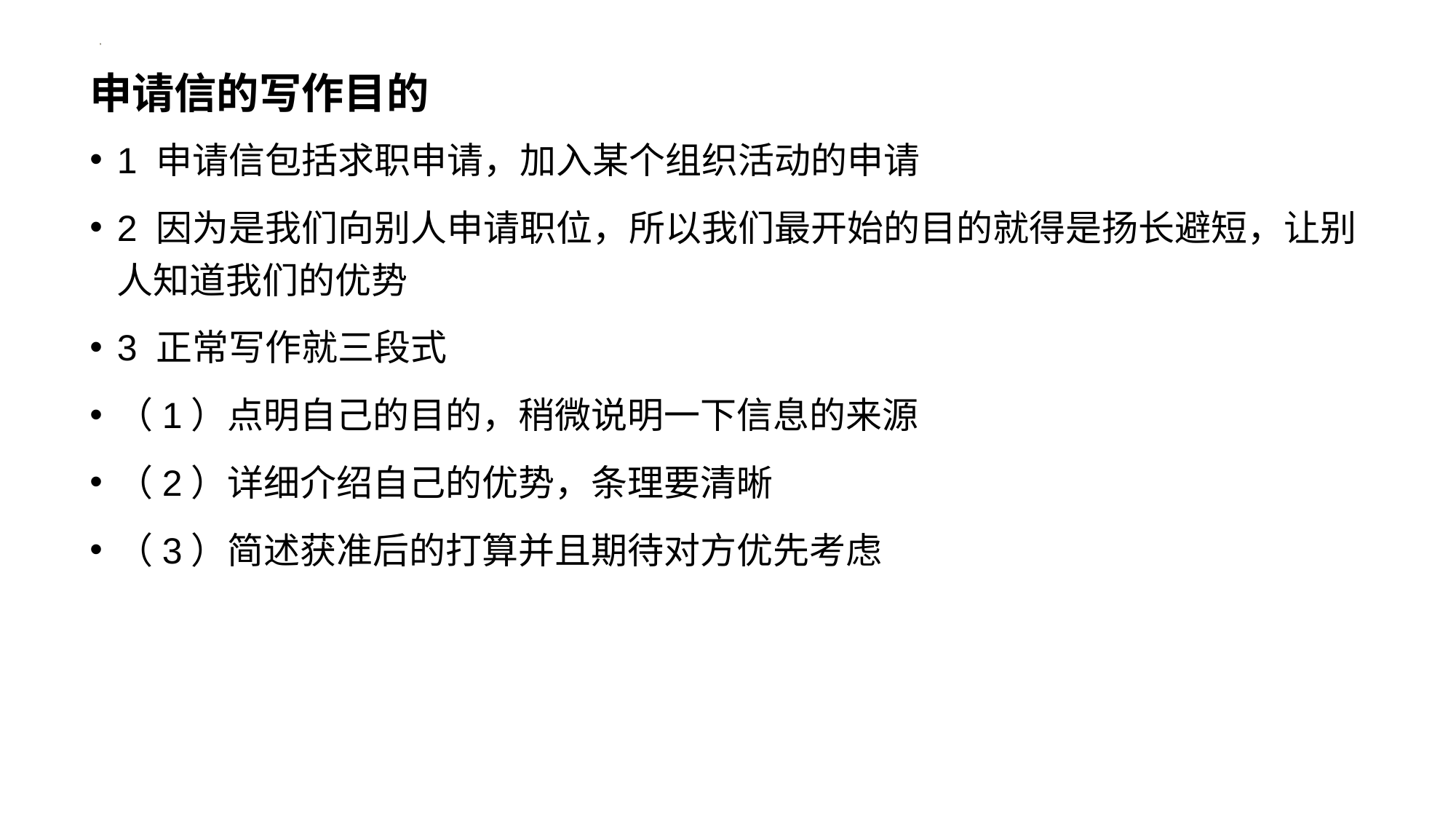

# 申请信的写作目的
1 申请信包括求职申请，加入某个组织活动的申请
2 因为是我们向别人申请职位，所以我们最开始的目的就得是扬长避短，让别人知道我们的优势
3 正常写作就三段式
（1）点明自己的目的，稍微说明一下信息的来源
（2）详细介绍自己的优势，条理要清晰
（3）简述获准后的打算并且期待对方优先考虑